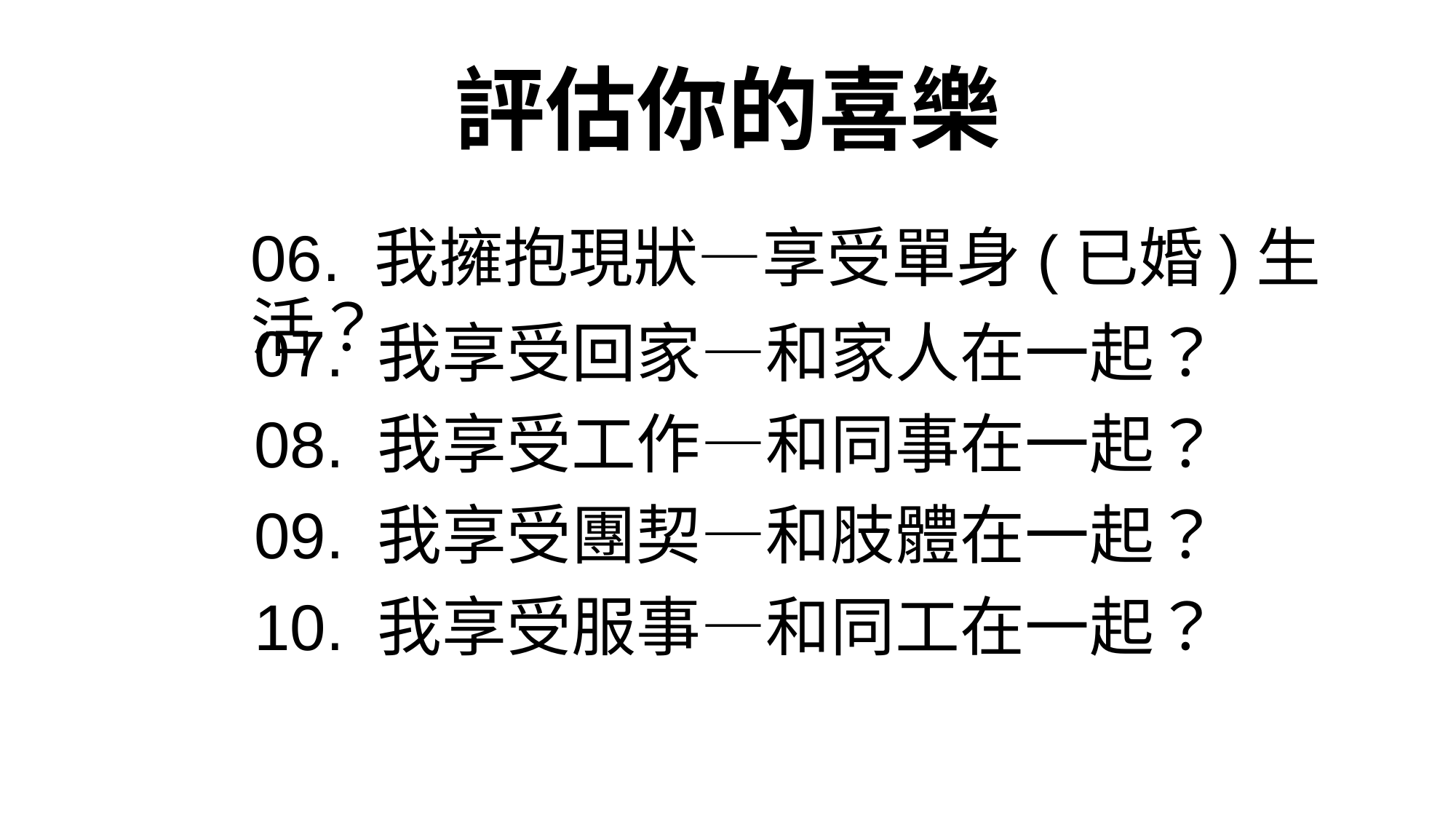

評估你的喜樂
# 06. 我擁抱現狀—享受單身(已婚)生活？
07. 我享受回家—和家人在一起？
08. 我享受工作—和同事在一起？
09. 我享受團契—和肢體在一起？
10. 我享受服事—和同工在一起？